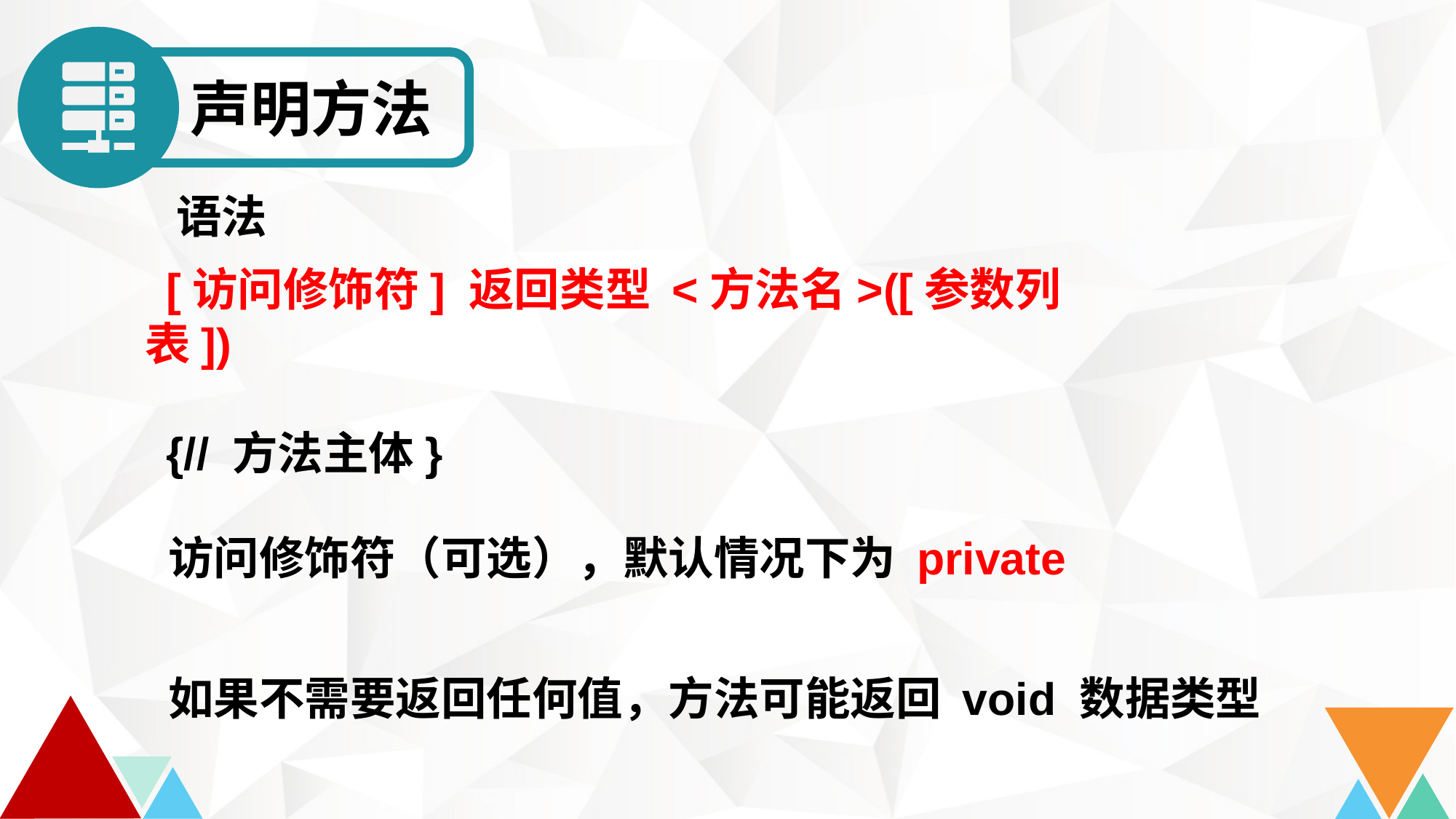

声明方法
语法
[访问修饰符] 返回类型 <方法名>([参数列表])

{// 方法主体}
访问修饰符（可选），默认情况下为 private
如果不需要返回任何值，方法可能返回 void 数据类型